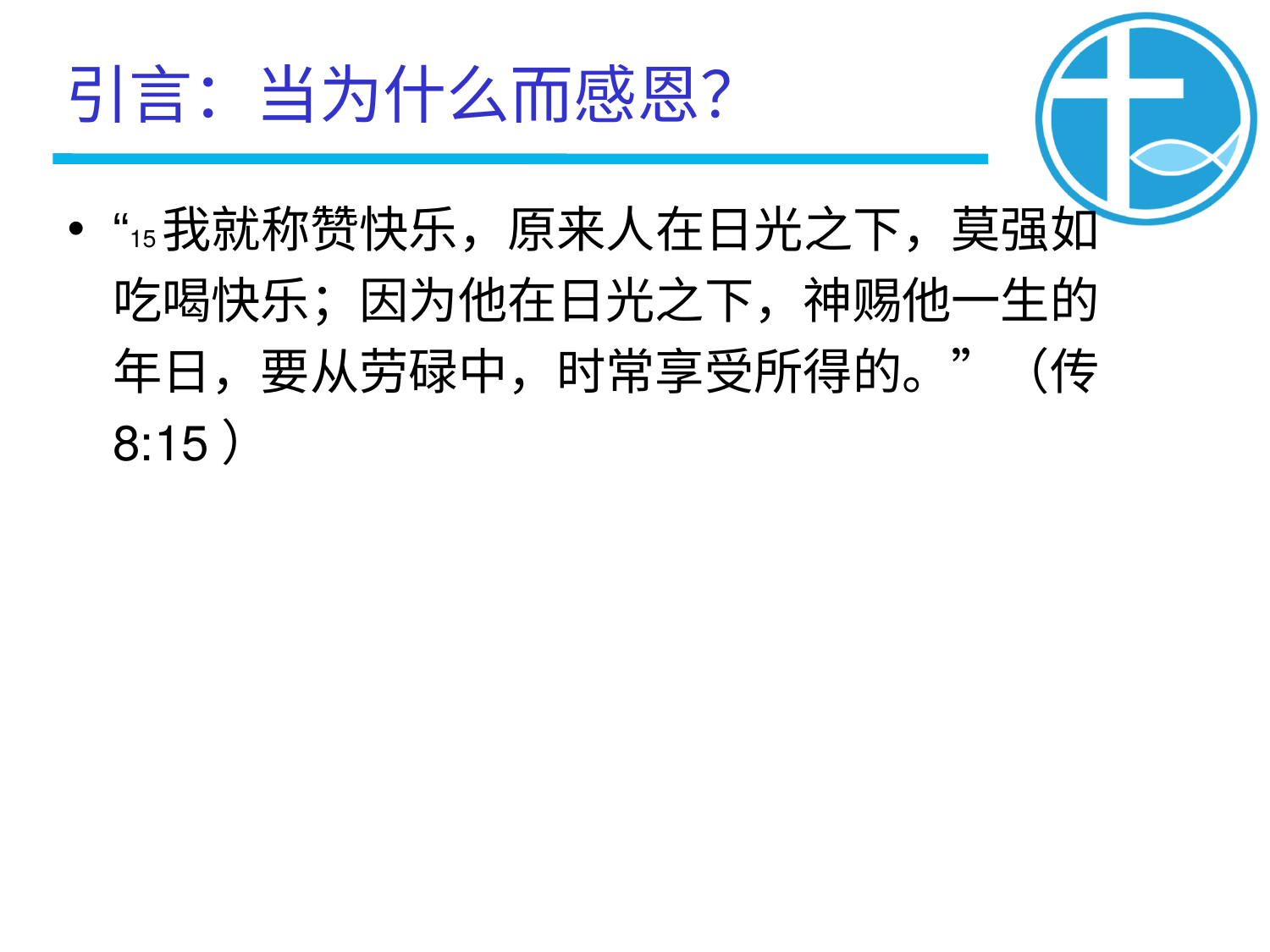

引言：当为什么而感恩？
“15我就称赞快乐，原来人在日光之下，莫强如吃喝快乐；因为他在日光之下，神赐他一生的年日，要从劳碌中，时常享受所得的。”（传8:15）